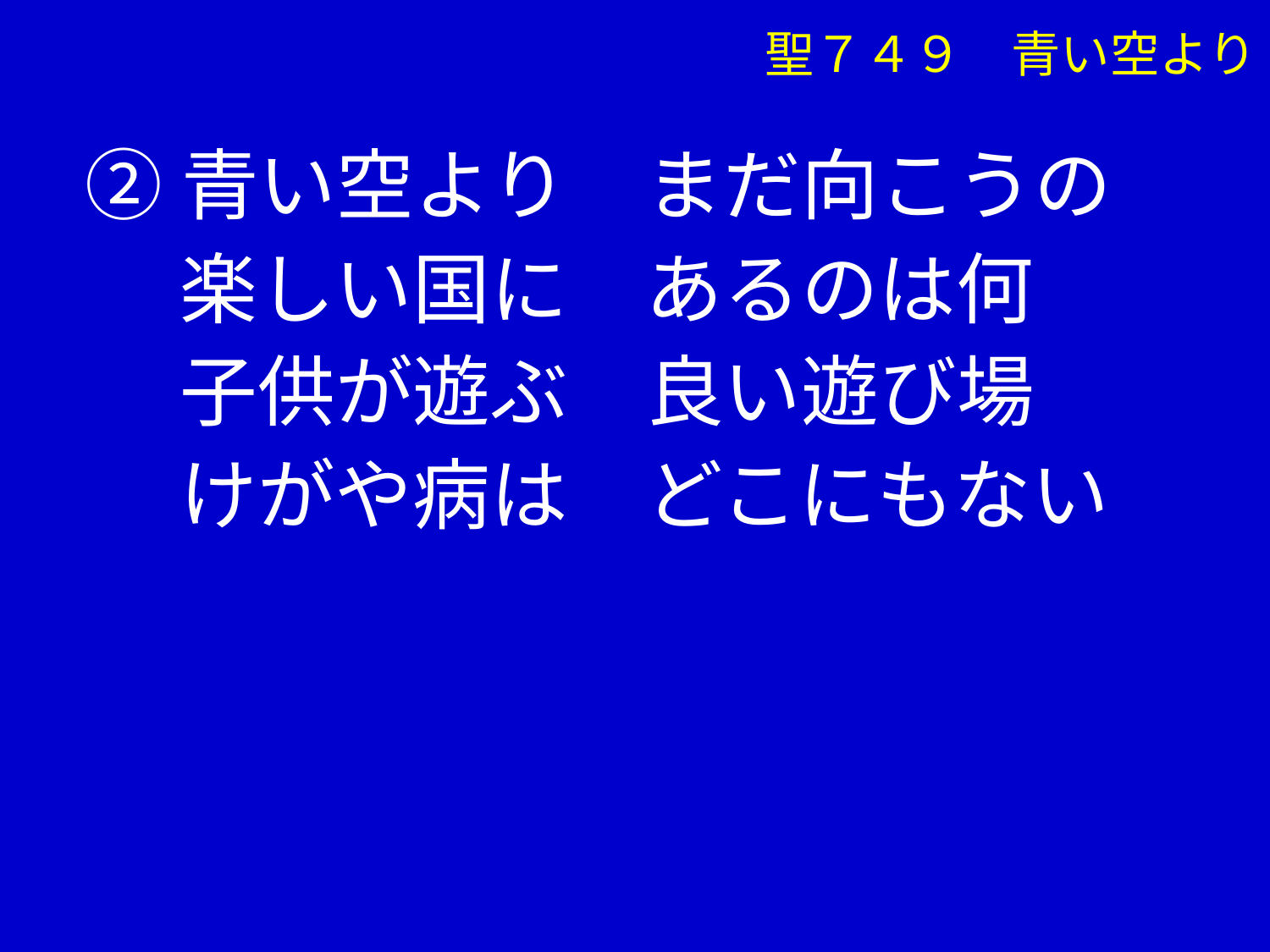

聖７４９　青い空より
②青い空より　まだ向こうの
　 楽しい国に　あるのは何
　 子供が遊ぶ　良い遊び場
　 けがや病は　どこにもない